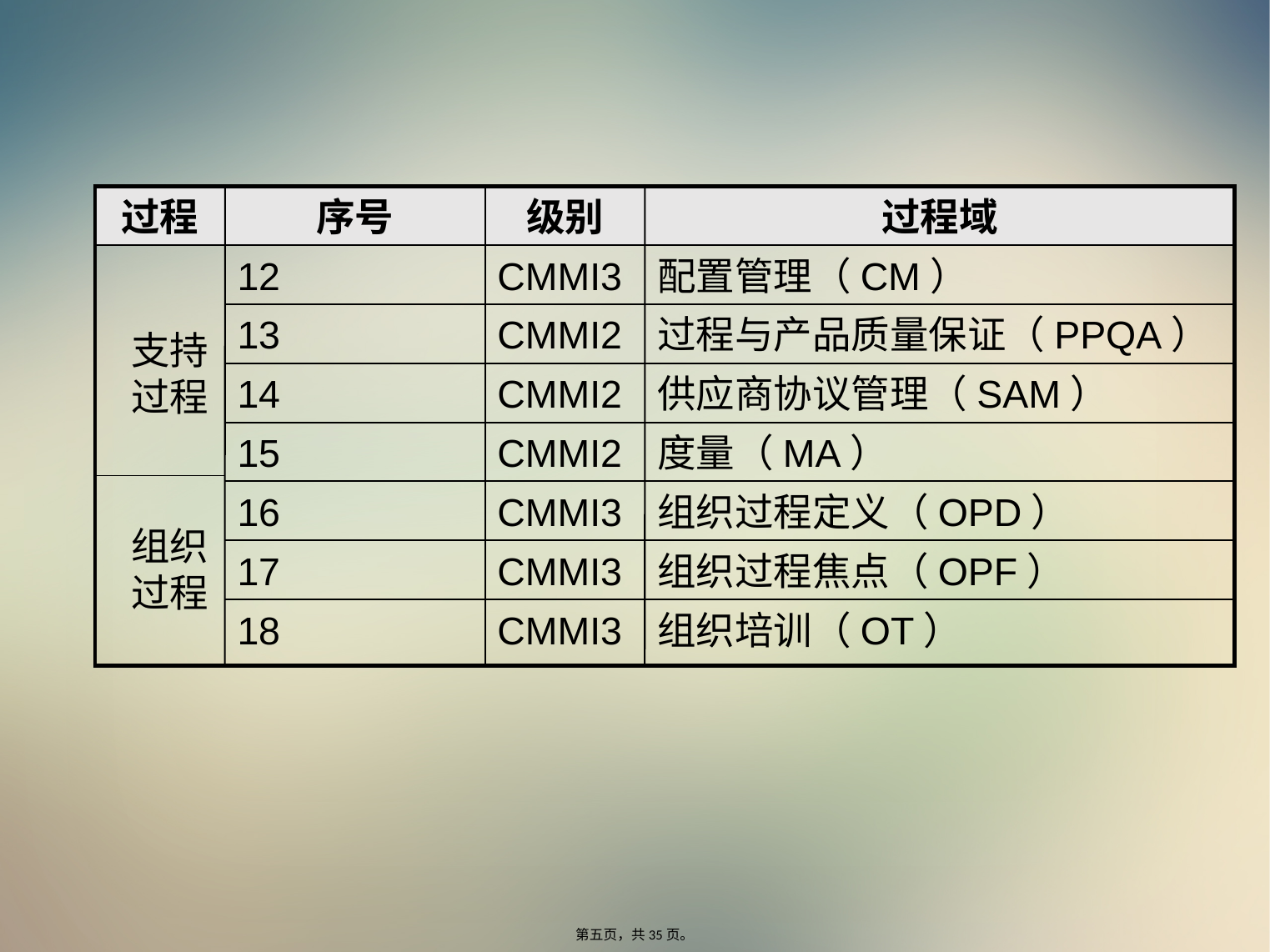

过程
序号
级别
过程域
12
CMMI3
配置管理（CM）

支持过程

13
CMMI2
过程与产品质量保证（PPQA）
14
CMMI2
供应商协议管理（SAM）
15
CMMI2
度量（MA）
16
CMMI3
组织过程定义（OPD）
组织过程

17
CMMI3
组织过程焦点（OPF）
18
CMMI3
组织培训（OT）
第五页，共35页。